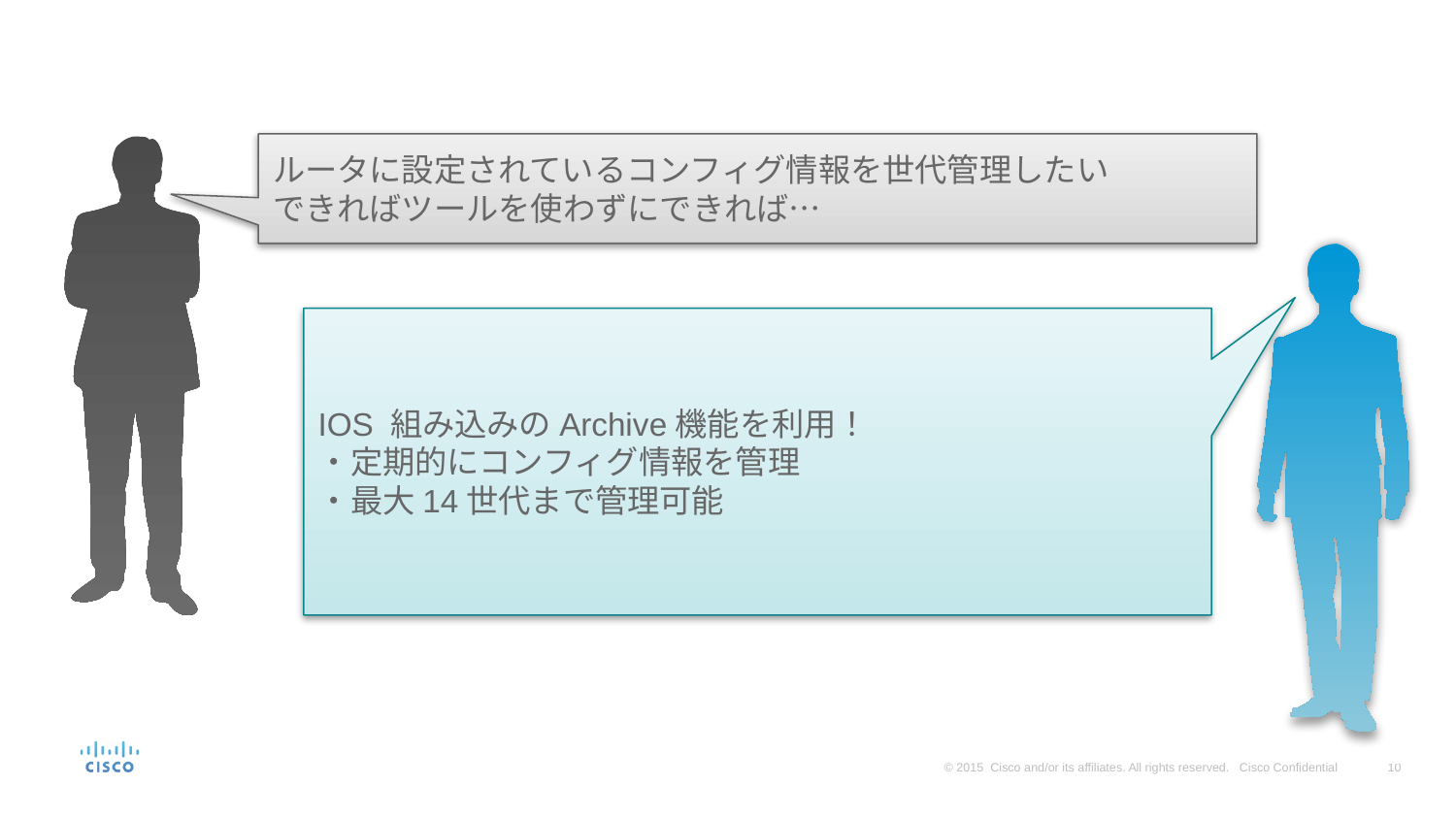

ルータに設定されているコンフィグ情報を世代管理したい
できればツールを使わずにできれば…

IOS 組み込みのArchive機能を利用！
・定期的にコンフィグ情報を管理
・最大14世代まで管理可能